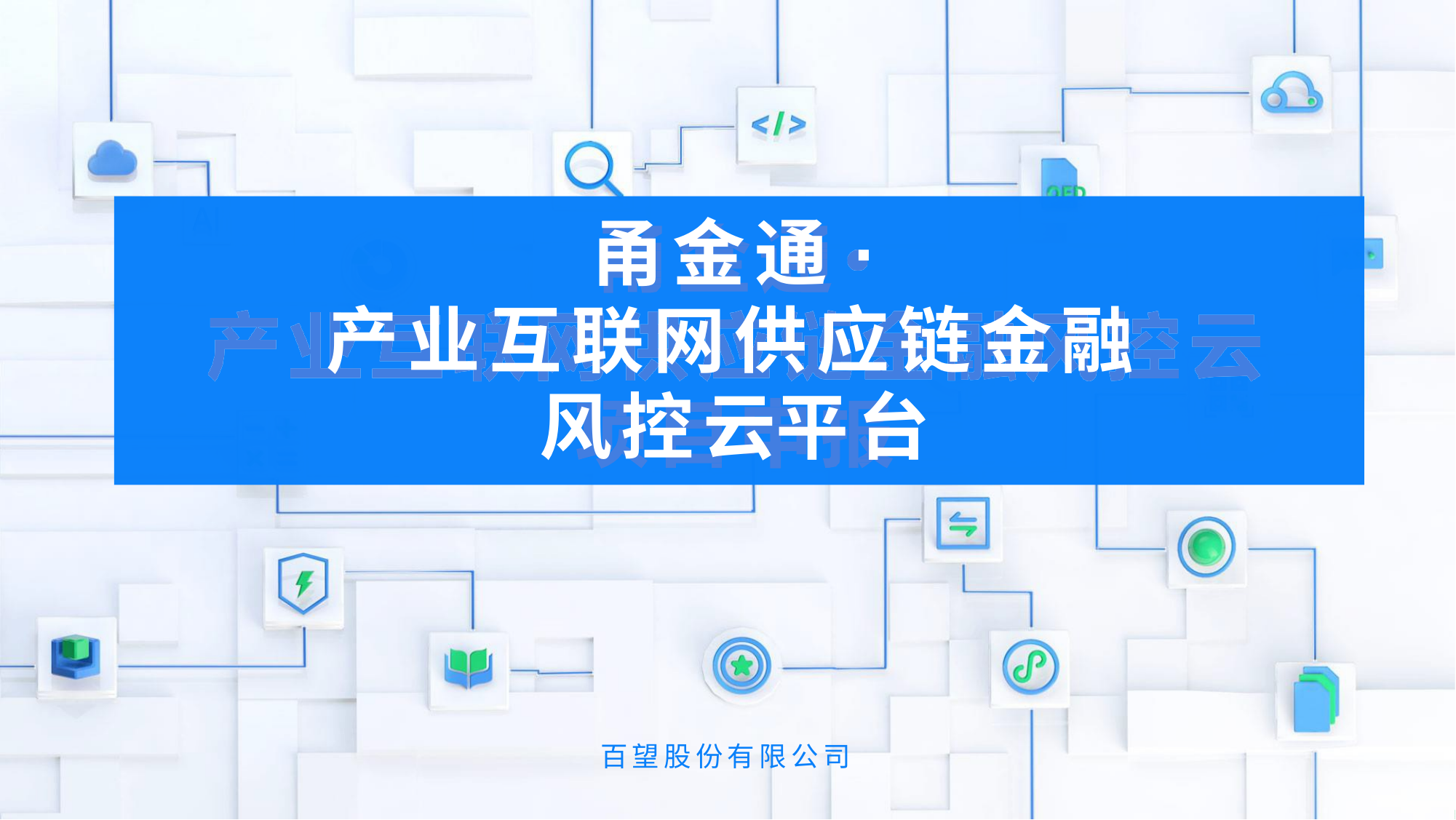

百望云3.0公司介绍

# 甬金通·
产业互联网供应链金融
风控云平台

百望股份有限公司